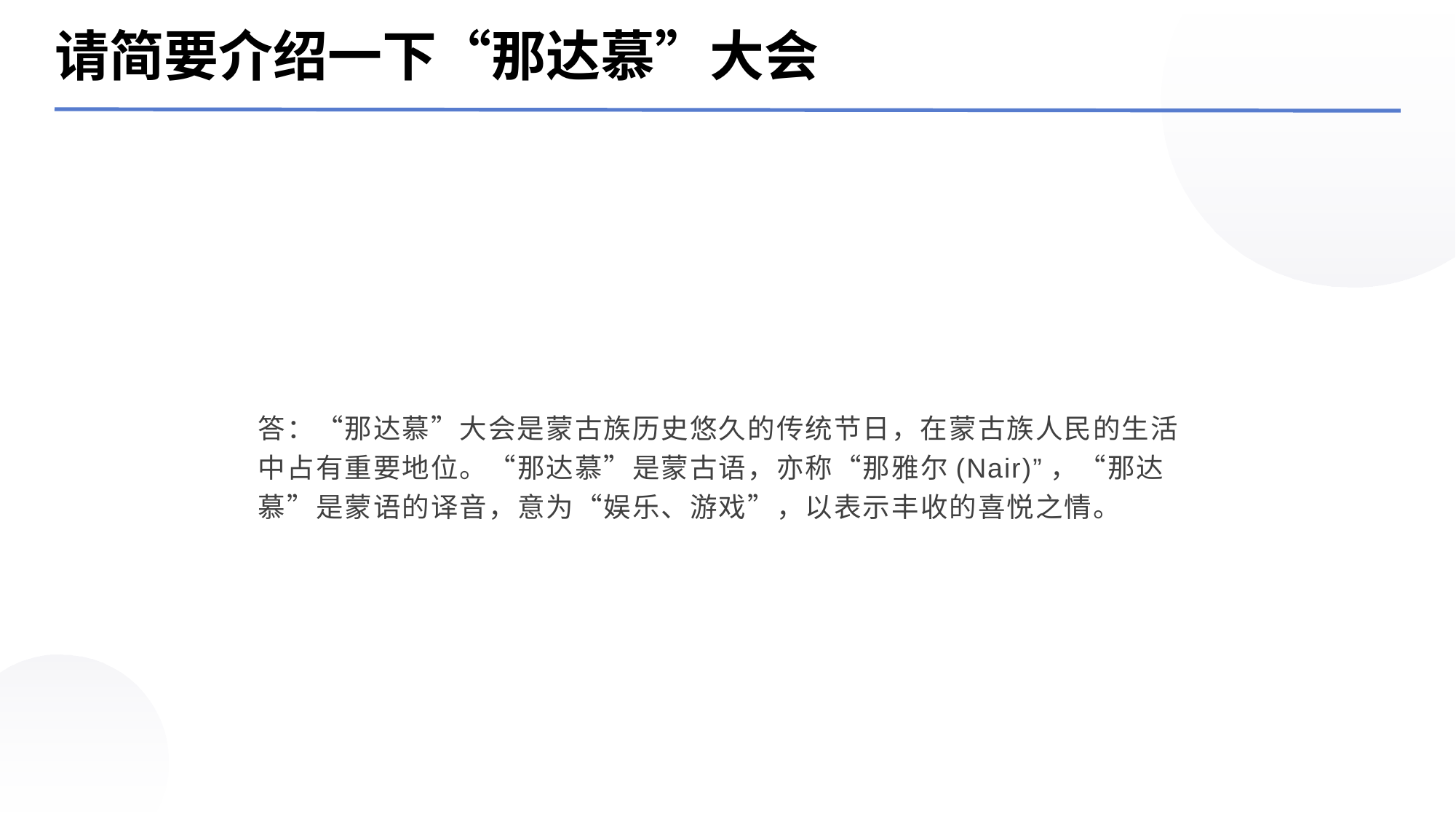

请简要介绍一下“那达慕”大会
答：“那达慕”大会是蒙古族历史悠久的传统节日，在蒙古族人民的生活中占有重要地位。“那达慕”是蒙古语，亦称“那雅尔(Nair)”，“那达慕”是蒙语的译音，意为“娱乐、游戏”，以表示丰收的喜悦之情。